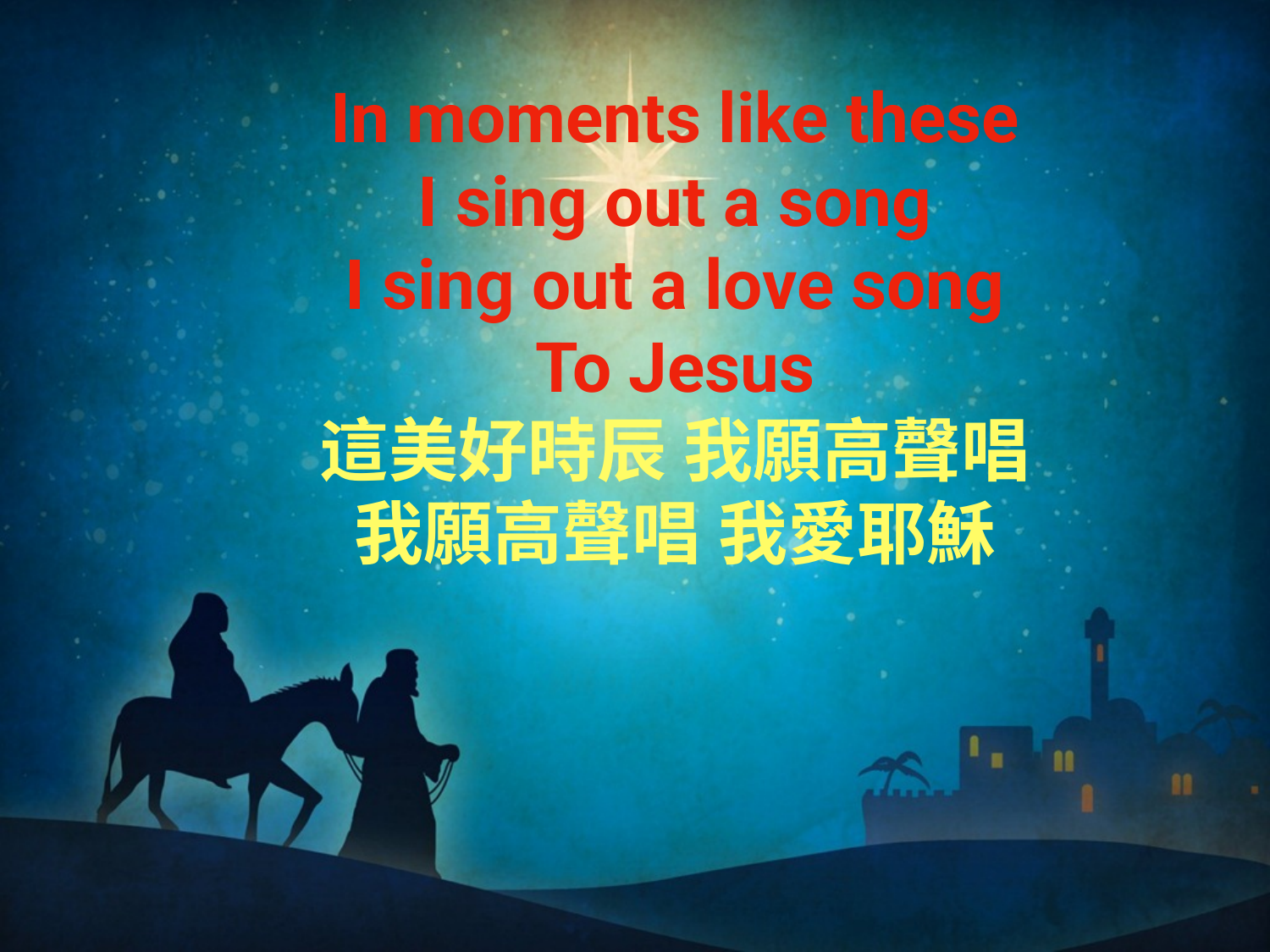

In moments like these
I sing out a song
I sing out a love song
To Jesus
這美好時辰 我願高聲唱
我願高聲唱 我愛耶穌